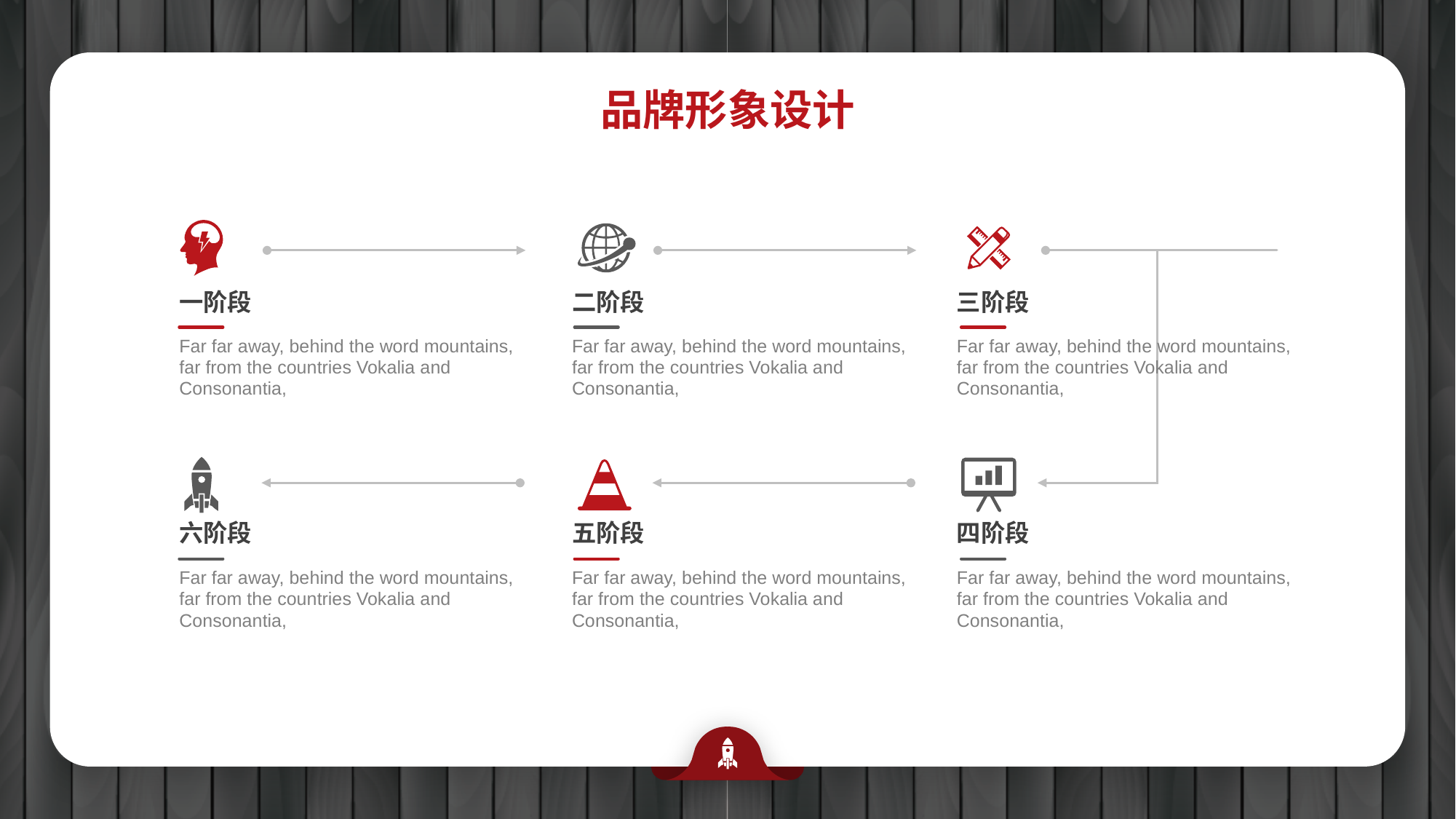

品牌形象设计

一阶段
Far far away, behind the word mountains, far from the countries Vokalia and Consonantia,
二阶段
Far far away, behind the word mountains, far from the countries Vokalia and Consonantia,
三阶段
Far far away, behind the word mountains, far from the countries Vokalia and Consonantia,
六阶段
Far far away, behind the word mountains, far from the countries Vokalia and Consonantia,
五阶段
Far far away, behind the word mountains, far from the countries Vokalia and Consonantia,
四阶段
Far far away, behind the word mountains, far from the countries Vokalia and Consonantia,